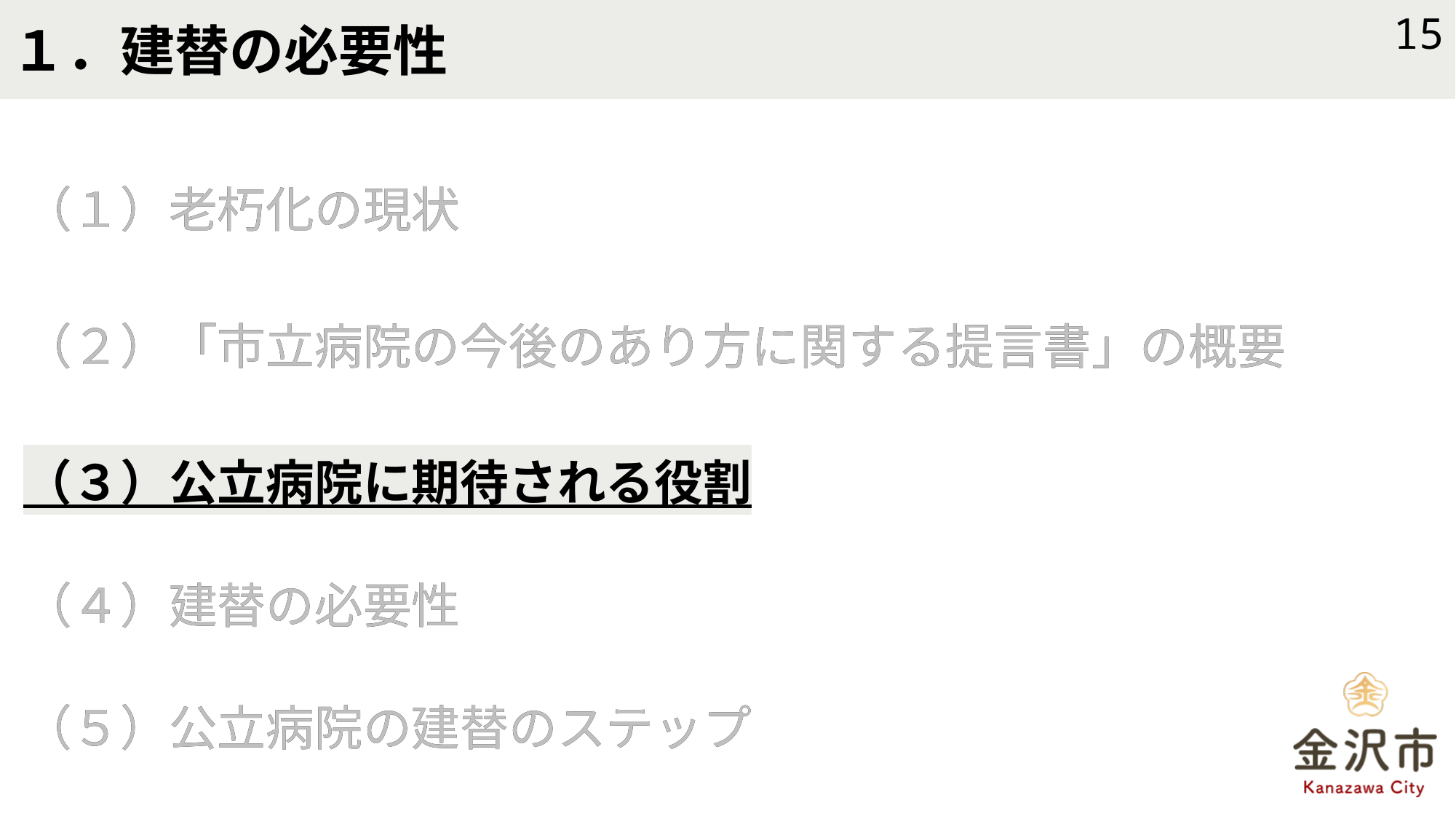

# １．建替の必要性
15
（１）老朽化の現状

（２）「市立病院の今後のあり方に関する提言書」の概要

（３）公立病院に期待される役割

（４）建替の必要性

（５）公立病院の建替のステップ
（１）老朽化の現状

（２）「市立病院の今後のあり方に関する提言書」の概要

（３）公立病院に期待される役割

（４）建替の必要性

（５）公立病院の建替のステップ